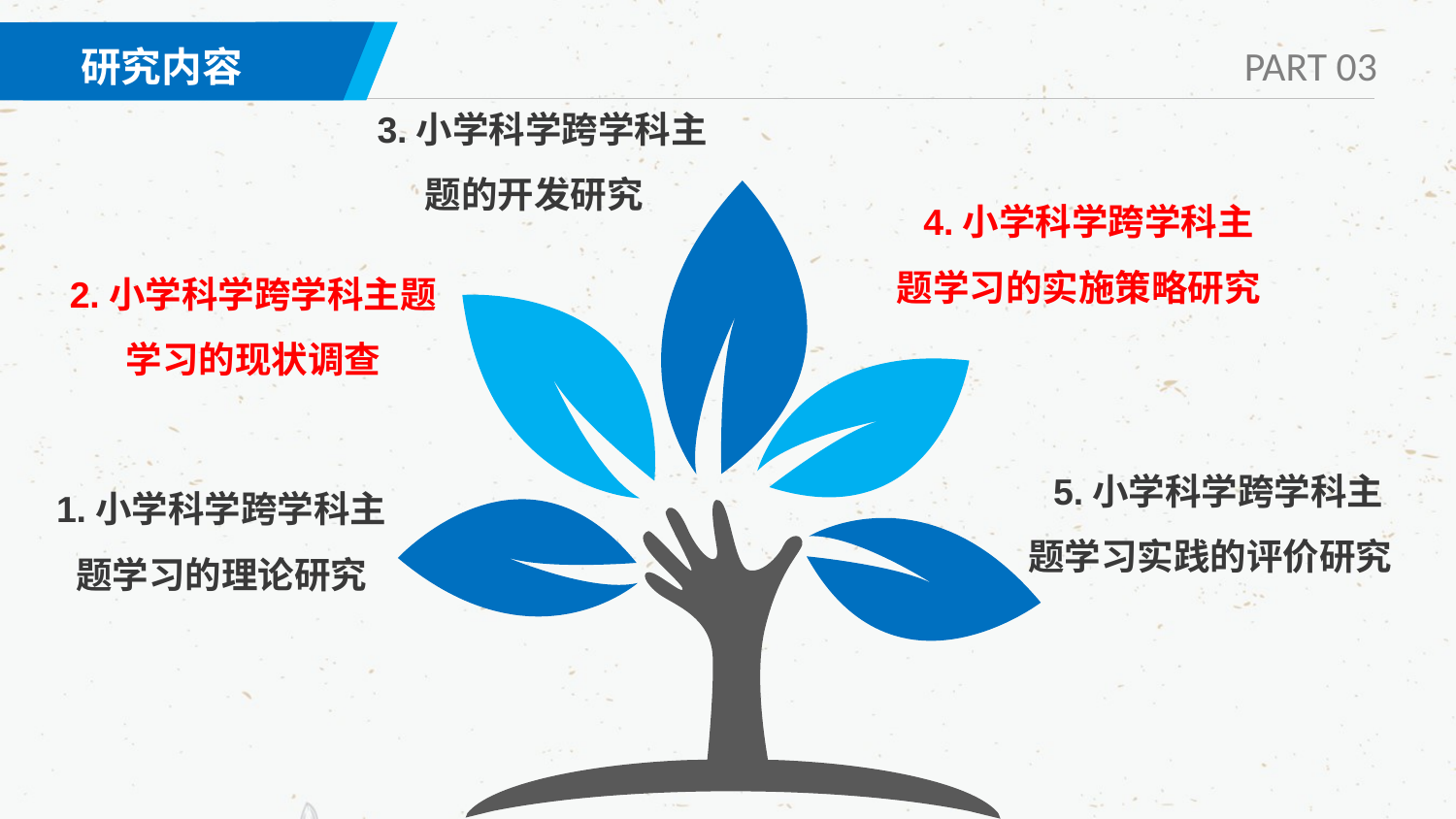

研究内容
  3.小学科学跨学科主题的开发研究
  4.小学科学跨学科主题学习的实施策略研究

2.小学科学跨学科主题学习的现状调查

  5.小学科学跨学科主题学习实践的评价研究

1.小学科学跨学科主题学习的理论研究